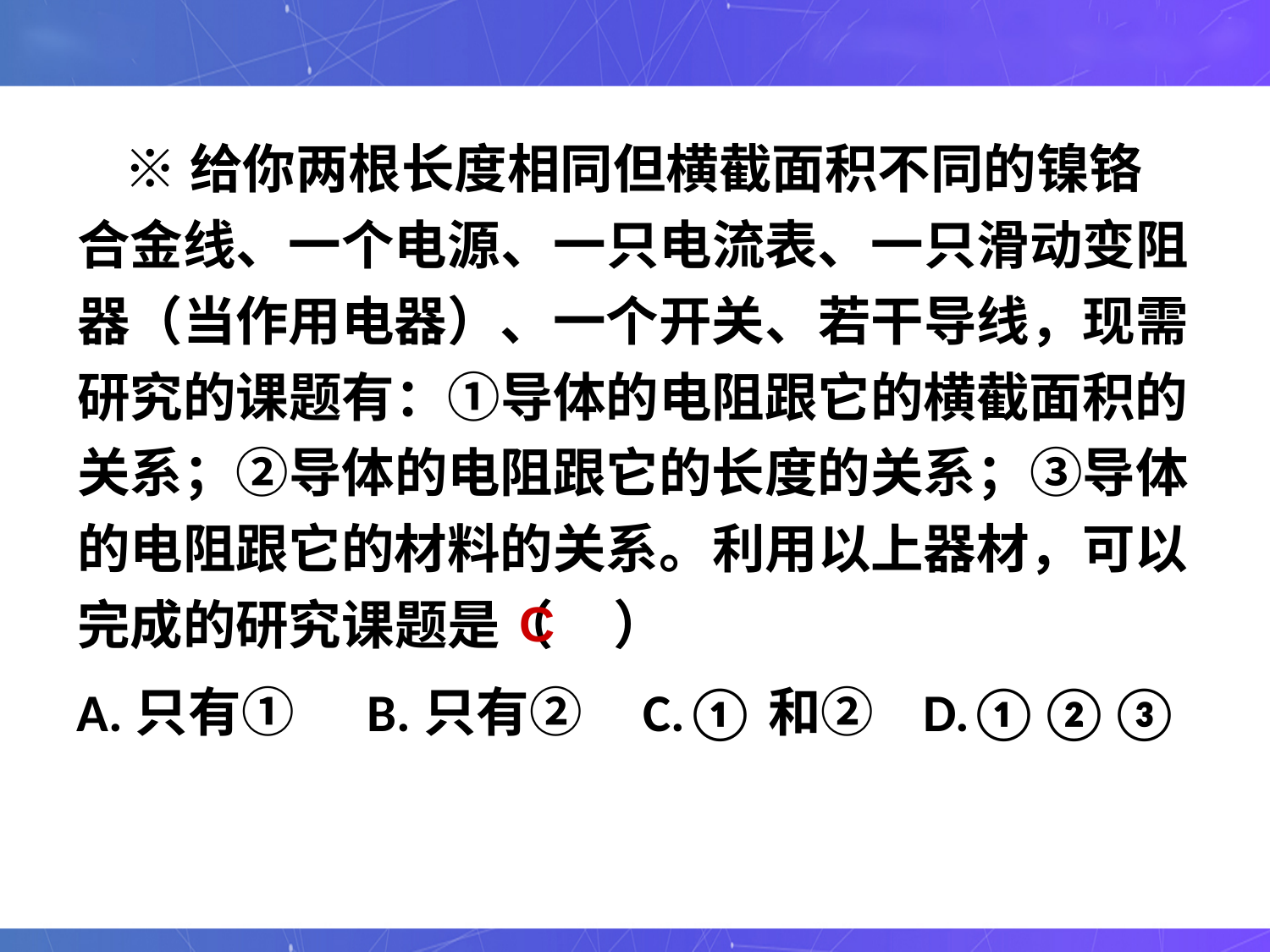

※给你两根长度相同但横截面积不同的镍铬合金线、一个电源、一只电流表、一只滑动变阻器（当作用电器）、一个开关、若干导线，现需研究的课题有：①导体的电阻跟它的横截面积的关系；②导体的电阻跟它的长度的关系；③导体的电阻跟它的材料的关系。利用以上器材，可以完成的研究课题是（     ）
A.只有①     B.只有②    C.①和②   D.①②③
C